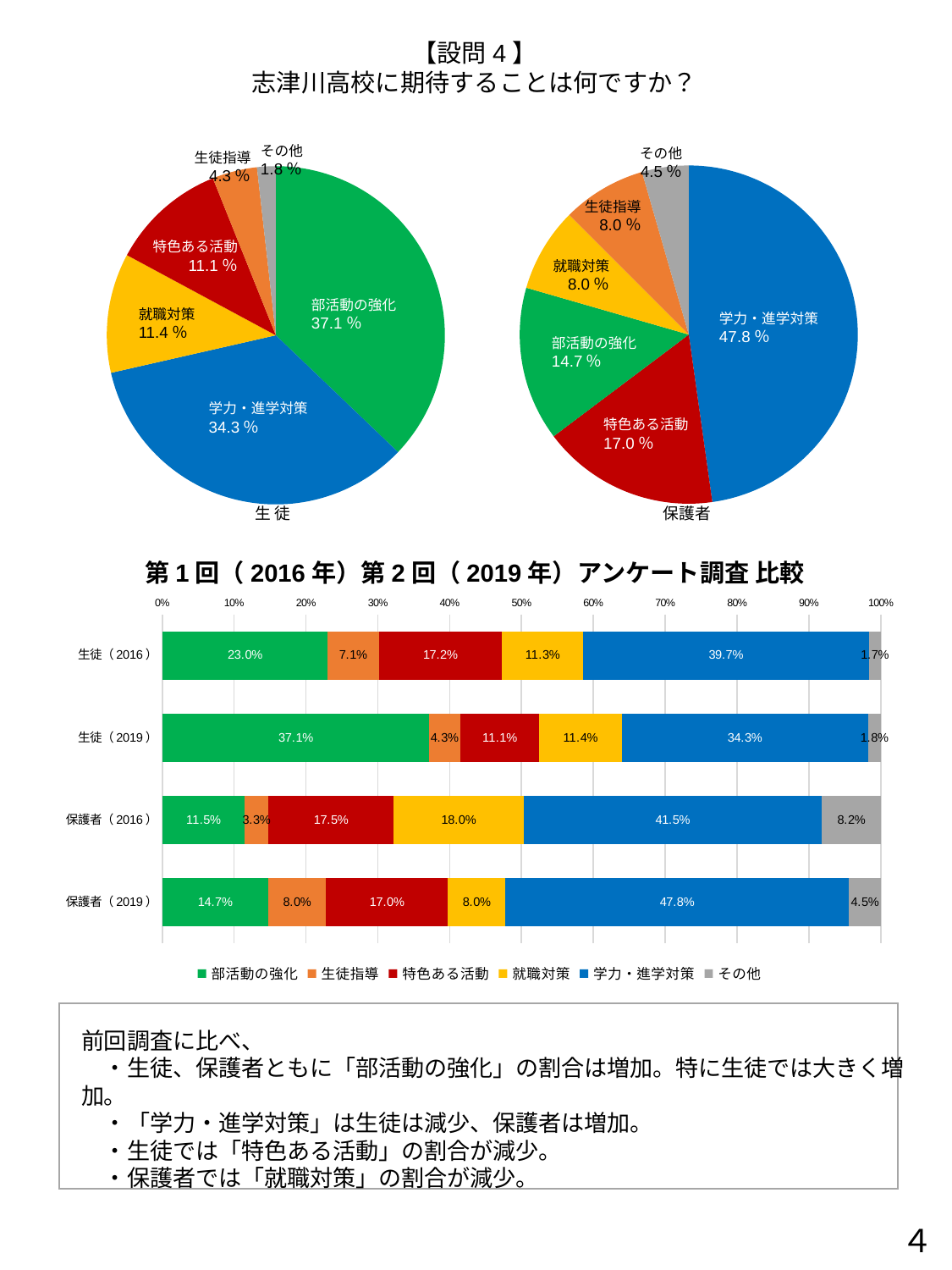

【設問4】
志津川高校に期待することは何ですか？
その他
1.8％
その他
4.5％
生徒指導
4.3％

### Chart

| Category |  |
|---|---|
| 学力・進学対策 | 0.47767857142857145 |
| 特色ある活動 | 0.16964285714285715 |
| 部活動の強化 | 0.14732142857142858 |
| 就職対策 | 0.08035714285714286 |
| 生徒指導 | 0.08035714285714286 |
| その他 | 0.044642857142857144 |

### Chart

| Category |  |
|---|---|
| 部活動の強化 | 0.37142857142857144 |
| 学力・進学対策 | 0.34285714285714286 |
| 就職対策 | 0.11428571428571428 |
| 特色ある活動 | 0.11071428571428571 |
| 生徒指導 | 0.04285714285714286 |
| その他 | 0.017857142857142856 |
生徒指導
8.0％
特色ある活動
11.1％
就職対策
8.0％
部活動の強化
37.1％
就職対策
11.4％
学力・進学対策
47.8％
部活動の強化
14.7％
学力・進学対策
34.3％
特色ある活動
17.0％
生 徒
保護者
第1回（2016年）第2回（2019年）アンケート調査 比較

### Chart

| Category | 部活動の強化 | 生徒指導 | 特色ある活動 | 就職対策 | 学力・進学対策 | その他 |
|---|---|---|---|---|---|---|
| 生徒（2016） | 0.2301255230125523 | 0.07112970711297072 | 0.17154811715481172 | 0.11297071129707113 | 0.39748953974895396 | 0.016736401673640166 |
| 生徒（2019） | 0.37142857142857144 | 0.04285714285714286 | 0.11071428571428571 | 0.11428571428571428 | 0.34285714285714286 | 0.017857142857142856 |
| 保護者（2016） | 0.11475409836065574 | 0.03278688524590164 | 0.17486338797814208 | 0.18032786885245902 | 0.41530054644808745 | 0.08196721311475409 |
| 保護者（2019） | 0.14732142857142858 | 0.08035714285714286 | 0.16964285714285715 | 0.08035714285714286 | 0.47767857142857145 | 0.044642857142857144 |
前回調査に比べ、
　・生徒、保護者ともに「部活動の強化」の割合は増加。特に生徒では大きく増加。
　・「学力・進学対策」は生徒は減少、保護者は増加。
　・生徒では「特色ある活動」の割合が減少。
　・保護者では「就職対策」の割合が減少。
４